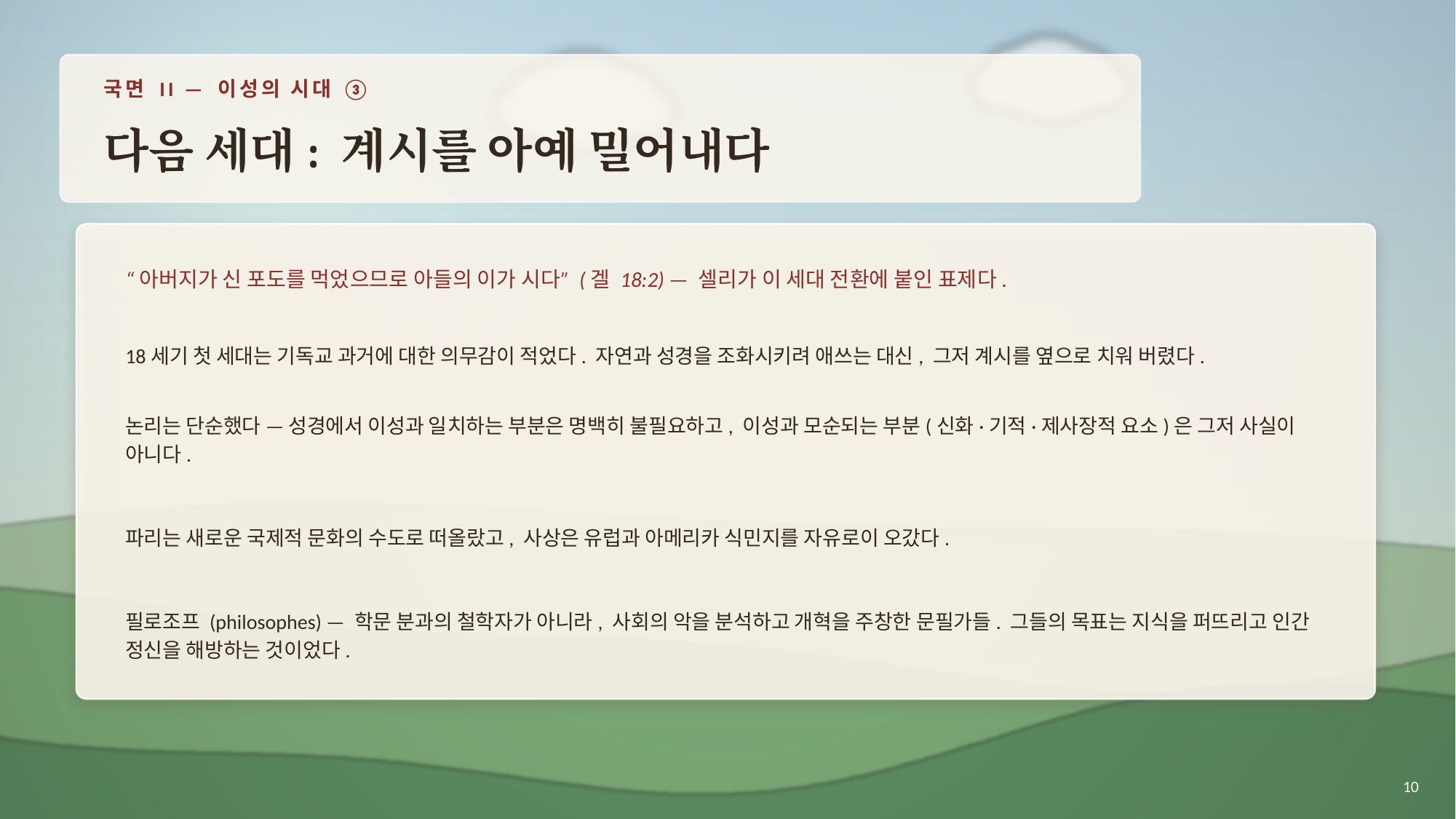

국면 II — 이성의 시대 ③
다음 세대: 계시를 아예 밀어내다

“아버지가 신 포도를 먹었으므로 아들의 이가 시다” (겔 18:2) — 셀리가 이 세대 전환에 붙인 표제다.
18세기 첫 세대는 기독교 과거에 대한 의무감이 적었다. 자연과 성경을 조화시키려 애쓰는 대신, 그저 계시를 옆으로 치워 버렸다.

논리는 단순했다 — 성경에서 이성과 일치하는 부분은 명백히 불필요하고, 이성과 모순되는 부분(신화·기적·제사장적 요소)은 그저 사실이 아니다.

파리는 새로운 국제적 문화의 수도로 떠올랐고, 사상은 유럽과 아메리카 식민지를 자유로이 오갔다.

필로조프 (philosophes) — 학문 분과의 철학자가 아니라, 사회의 악을 분석하고 개혁을 주창한 문필가들. 그들의 목표는 지식을 퍼뜨리고 인간 정신을 해방하는 것이었다.
10